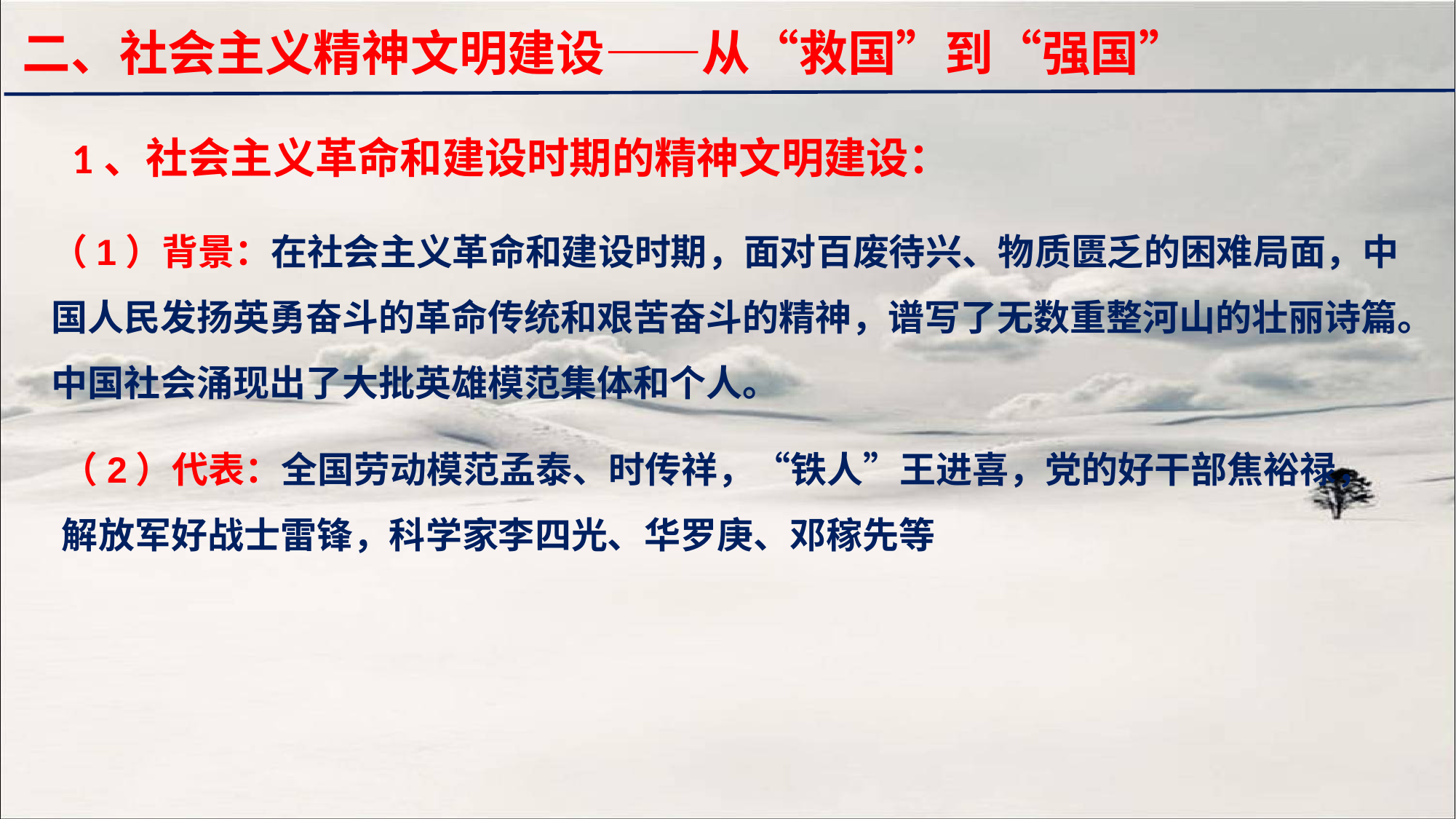

二、社会主义精神文明建设——从“救国”到“强国”
1、社会主义革命和建设时期的精神文明建设：
（1）背景：在社会主义革命和建设时期，面对百废待兴、物质匮乏的困难局面，中国人民发扬英勇奋斗的革命传统和艰苦奋斗的精神，谱写了无数重整河山的壮丽诗篇。中国社会涌现出了大批英雄模范集体和个人。
（2）代表：全国劳动模范孟泰、时传祥，“铁人”王进喜，党的好干部焦裕禄，解放军好战士雷锋，科学家李四光、华罗庚、邓稼先等